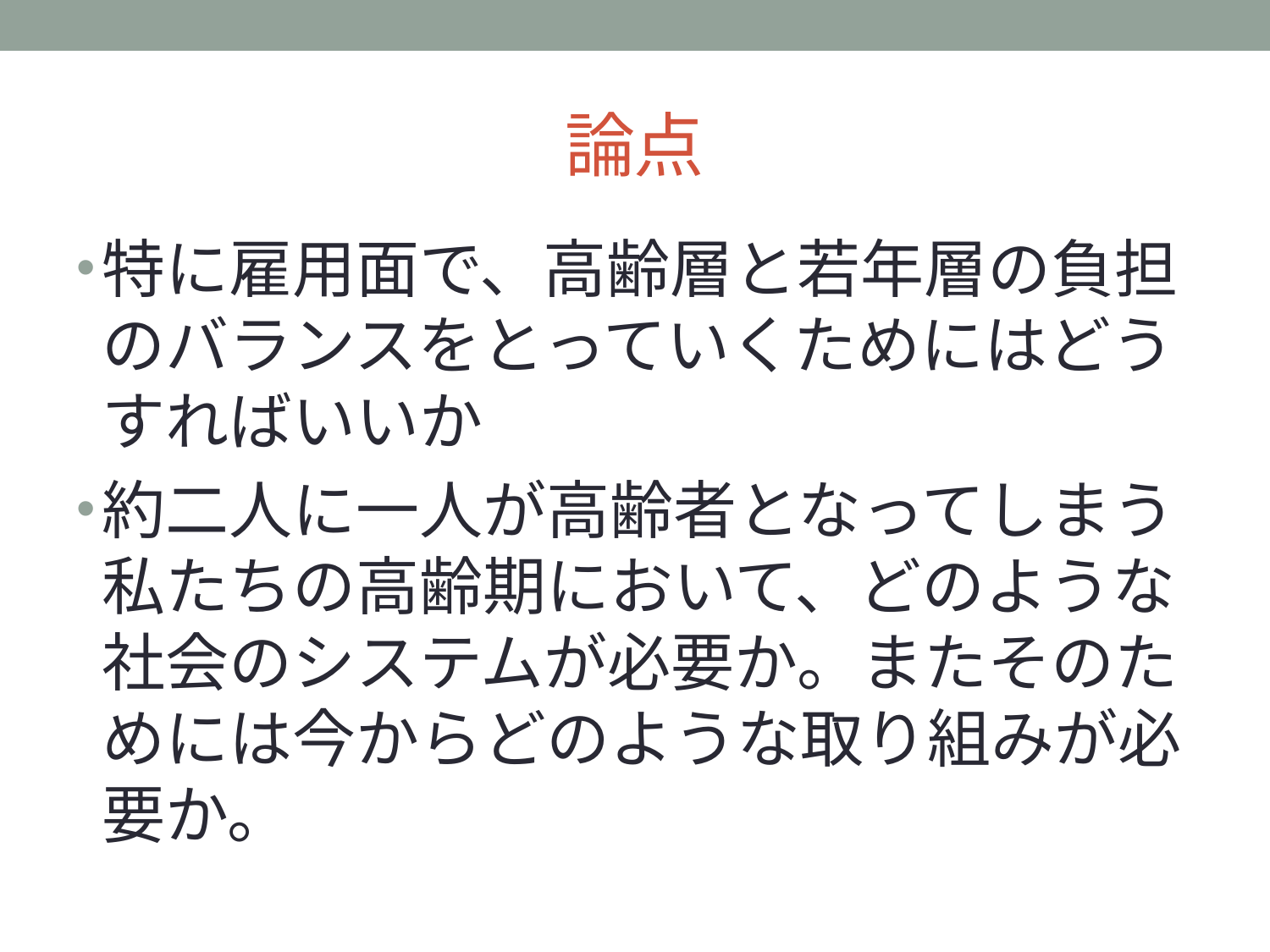

# 論点
特に雇用面で、高齢層と若年層の負担のバランスをとっていくためにはどうすればいいか
約二人に一人が高齢者となってしまう私たちの高齢期において、どのような社会のシステムが必要か。またそのためには今からどのような取り組みが必要か。